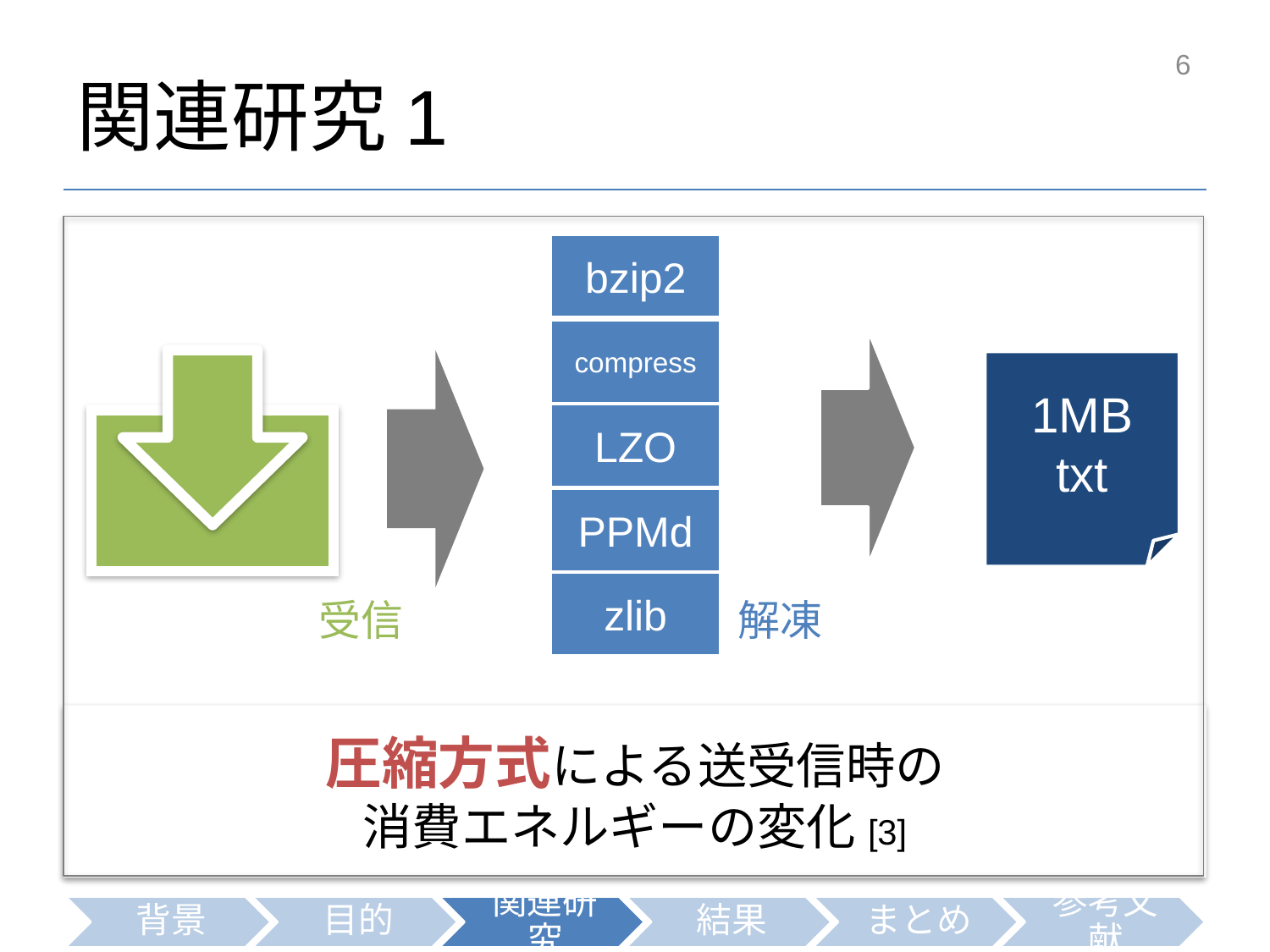

# 関連研究1
6

bzip2
compress

1MB
txt
LZO
PPMd
zlib
受信
解凍
圧縮方式による送受信時の
消費エネルギーの変化[3]